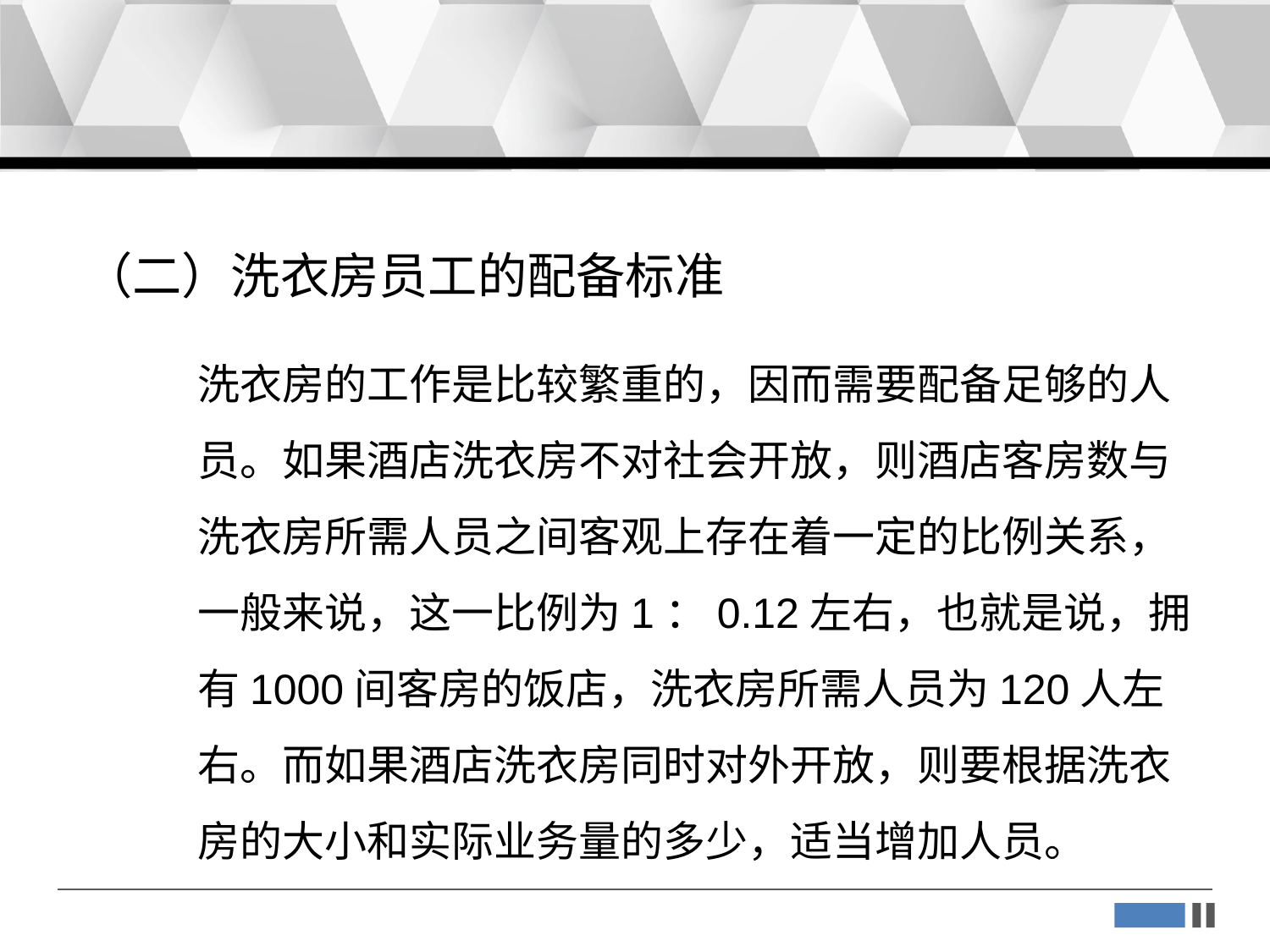

（二）洗衣房员工的配备标准
洗衣房的工作是比较繁重的，因而需要配备足够的人员。如果酒店洗衣房不对社会开放，则酒店客房数与洗衣房所需人员之间客观上存在着一定的比例关系，一般来说，这一比例为1：0.12左右，也就是说，拥有1000间客房的饭店，洗衣房所需人员为120人左右。而如果酒店洗衣房同时对外开放，则要根据洗衣房的大小和实际业务量的多少，适当增加人员。